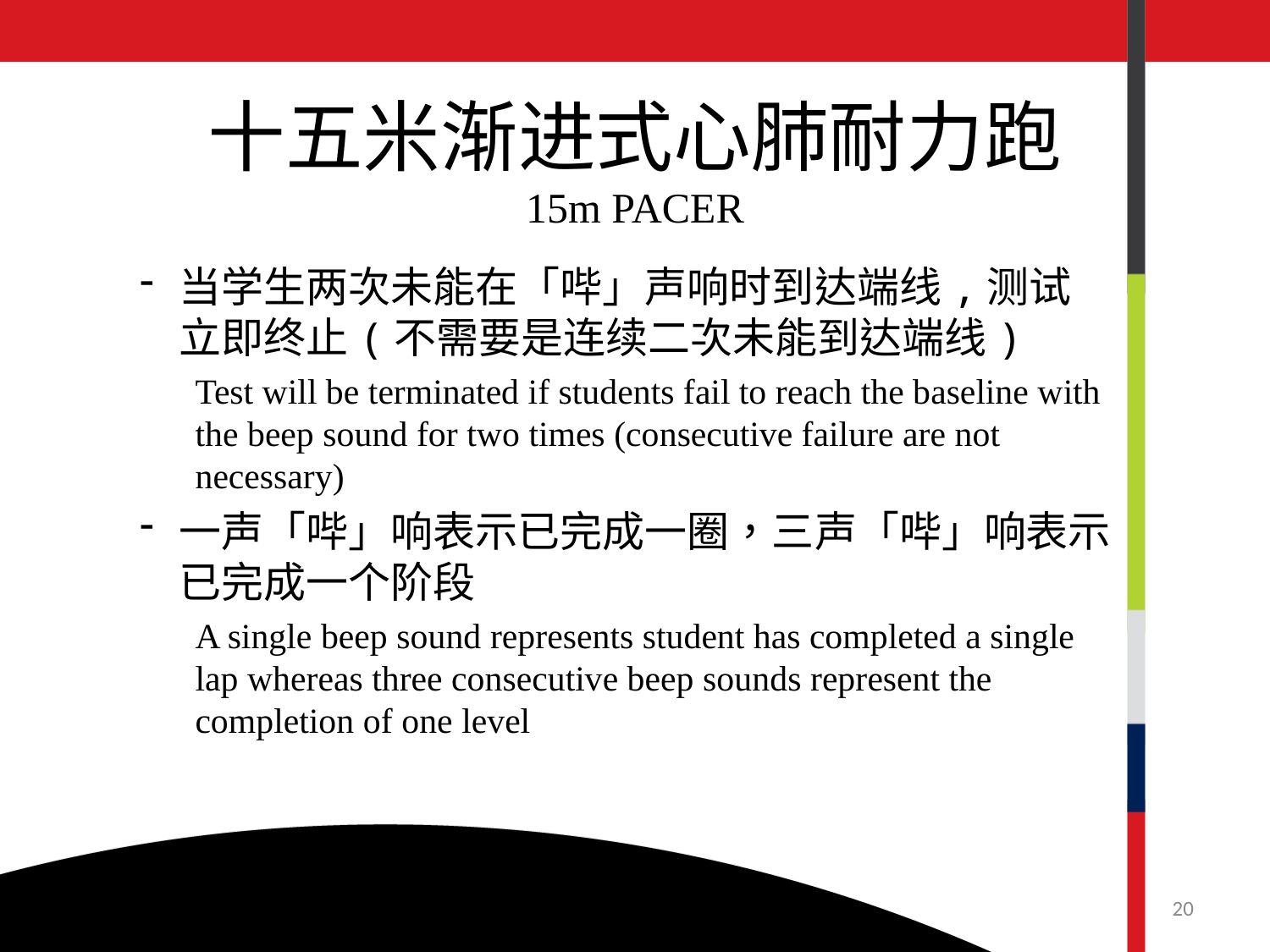

# 十五米渐进式心肺耐力跑 15m PACER
当学生两次未能在「哔」声响时到达端线,测试立即终止(不需要是连续二次未能到达端线)
Test will be terminated if students fail to reach the baseline with the beep sound for two times (consecutive failure are not necessary)
一声「哔」响表示已完成一圈，三声「哔」响表示已完成一个阶段
A single beep sound represents student has completed a single lap whereas three consecutive beep sounds represent the completion of one level
20